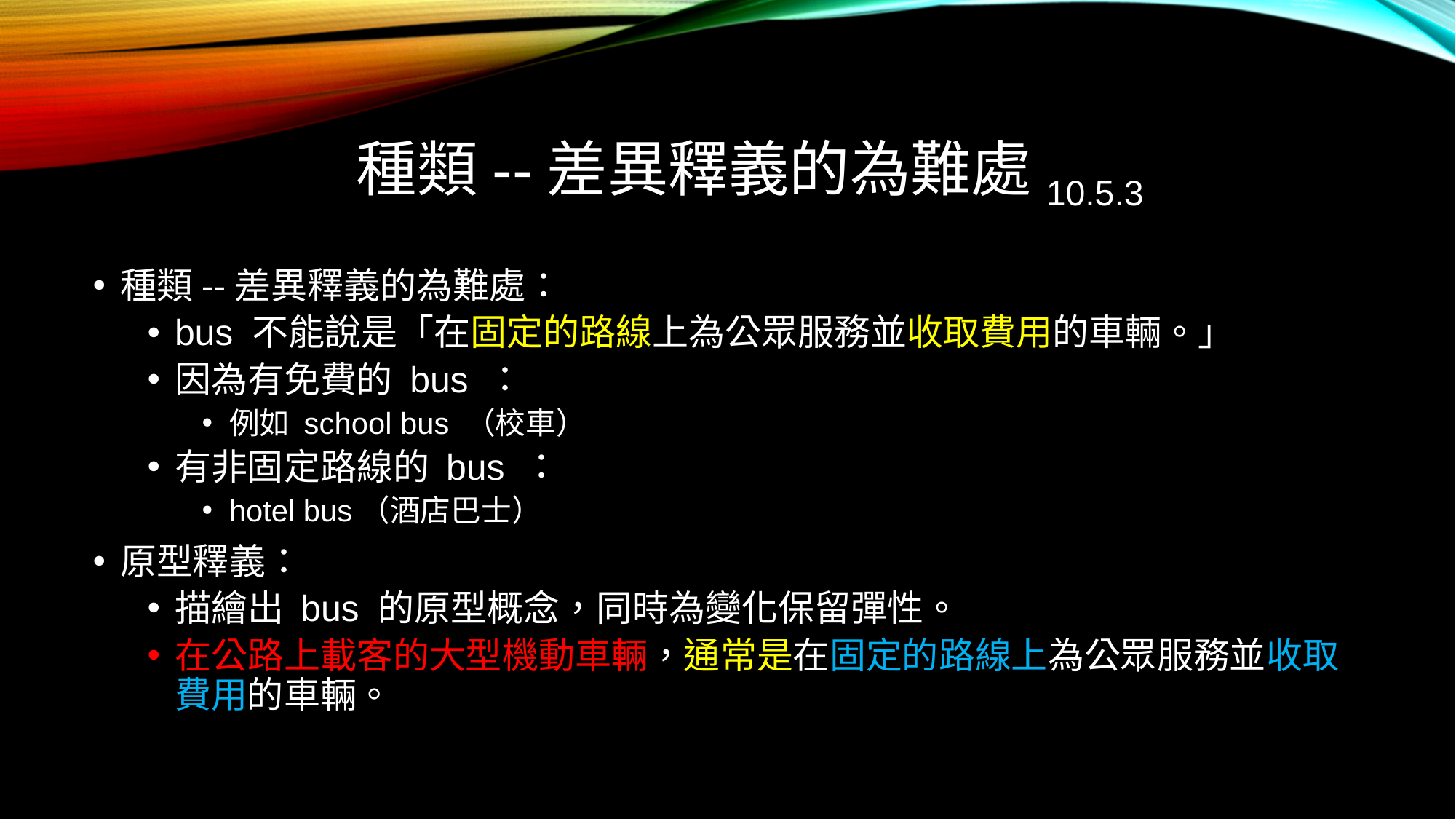

# 種類--差異釋義的為難處10.5.3
種類--差異釋義的為難處：
bus 不能說是「在固定的路線上為公眾服務並收取費用的車輛。」
因為有免費的 bus ：
例如 school bus （校車）
有非固定路線的 bus ：
hotel bus（酒店巴士）
原型釋義：
描繪出 bus 的原型概念，同時為變化保留彈性。
在公路上載客的大型機動車輛，通常是在固定的路線上為公眾服務並收取費用的車輛。